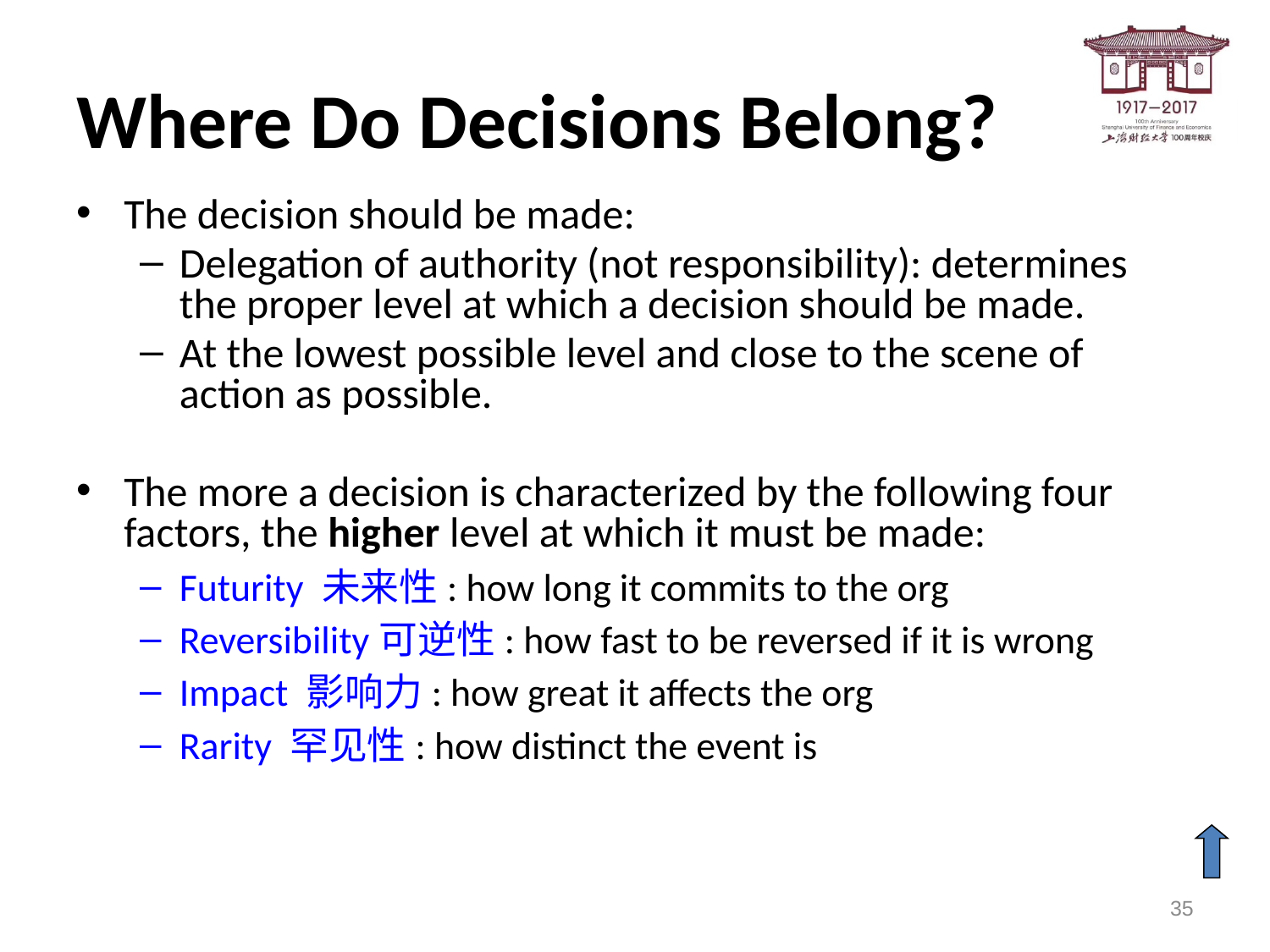

# Where Do Decisions Belong?
The decision should be made:
Delegation of authority (not responsibility): determines the proper level at which a decision should be made.
At the lowest possible level and close to the scene of action as possible.

The more a decision is characterized by the following four factors, the higher level at which it must be made:
Futurity 未来性: how long it commits to the org
Reversibility可逆性: how fast to be reversed if it is wrong
Impact 影响力: how great it affects the org
Rarity 罕见性: how distinct the event is

35